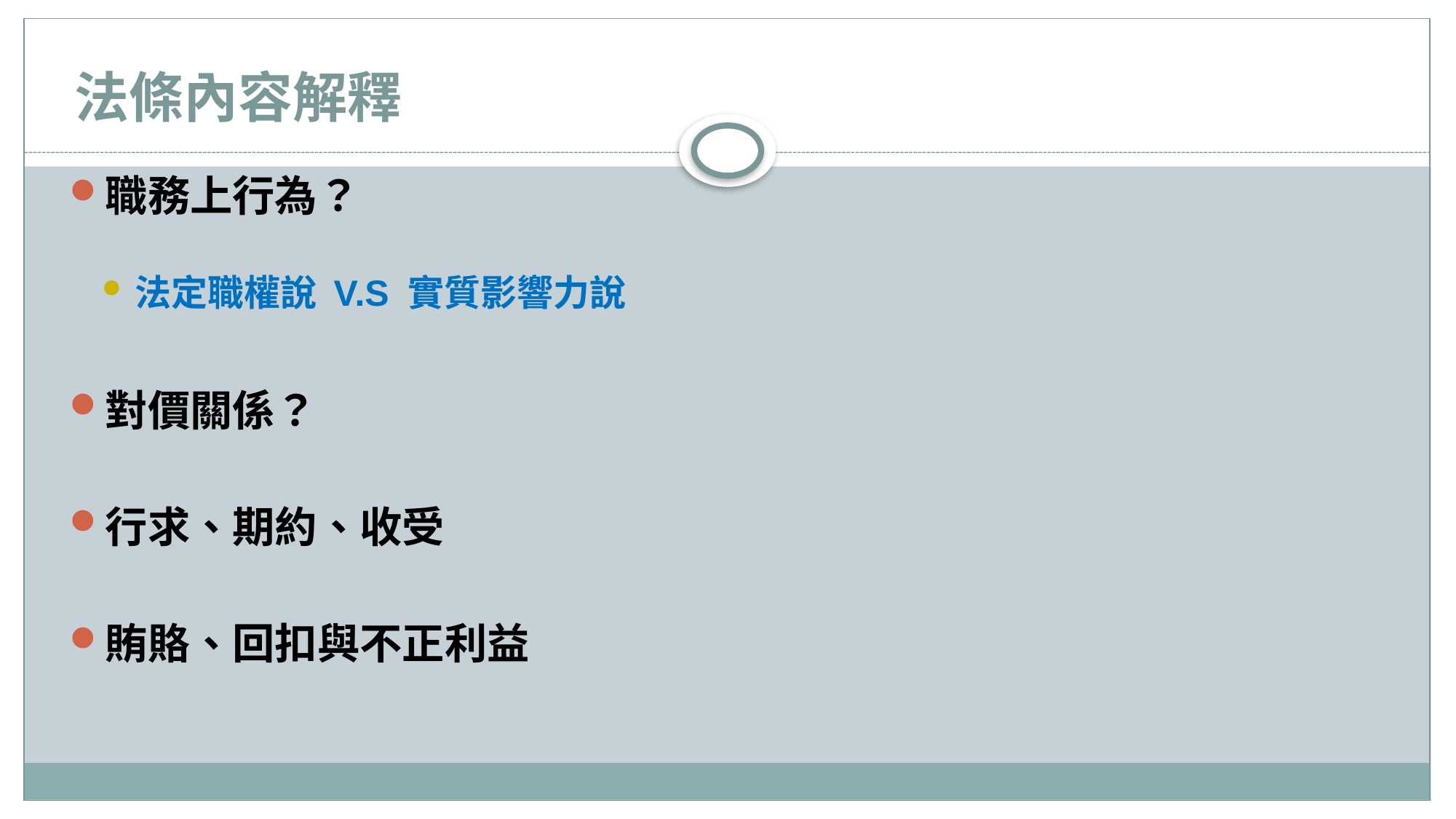

# 法條內容解釋
職務上行為？

法定職權說 V.S 實質影響力說

對價關係？

行求、期約、收受

賄賂、回扣與不正利益